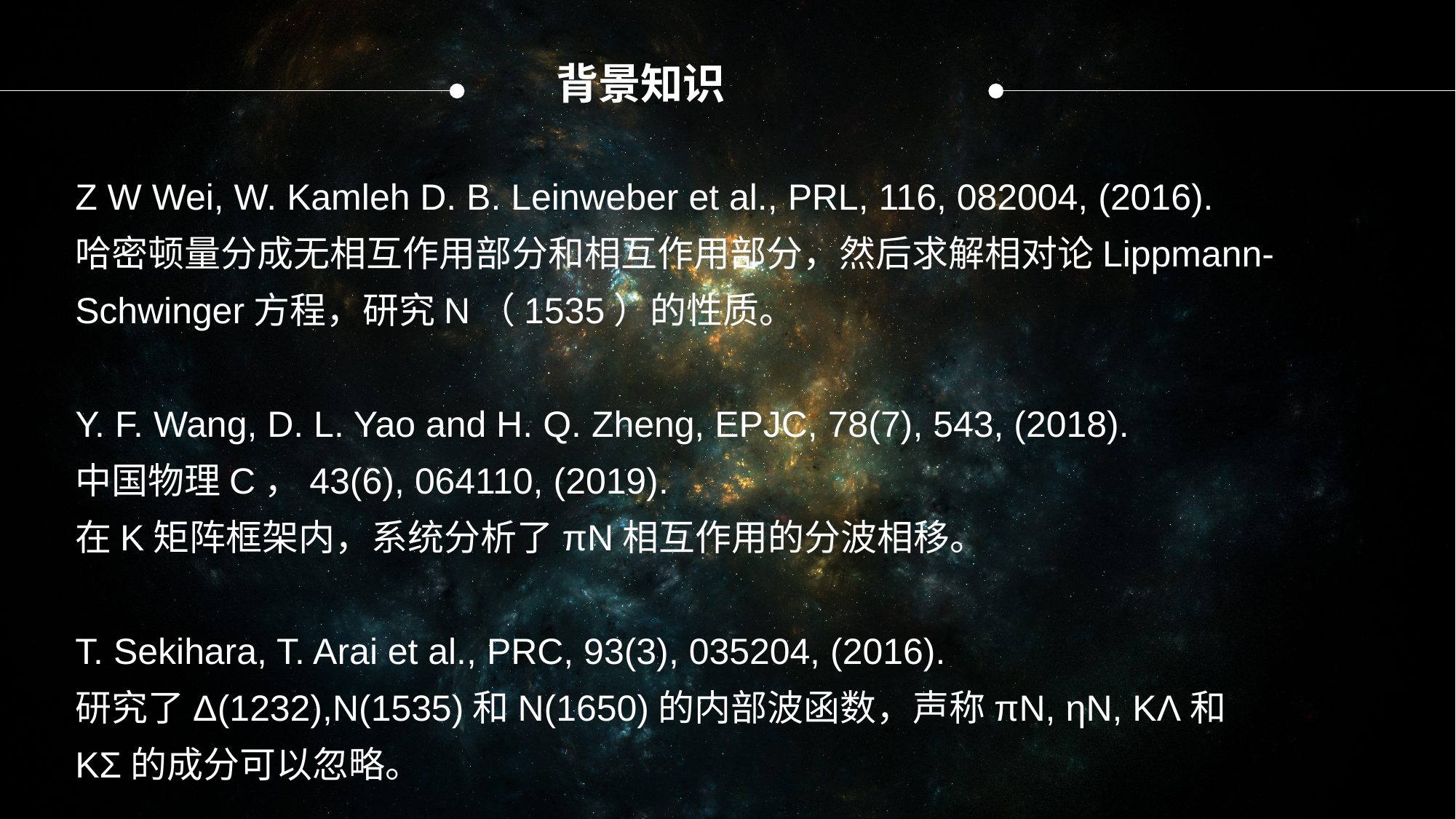

背景知识
Z W Wei, W. Kamleh D. B. Leinweber et al., PRL, 116, 082004, (2016).
哈密顿量分成无相互作用部分和相互作用部分，然后求解相对论Lippmann-Schwinger方程，研究N（1535）的性质。

Y. F. Wang, D. L. Yao and H. Q. Zheng, EPJC, 78(7), 543, (2018).
中国物理C，43(6), 064110, (2019).
在K矩阵框架内，系统分析了πN相互作用的分波相移。

T. Sekihara, T. Arai et al., PRC, 93(3), 035204, (2016).
研究了Δ(1232),N(1535)和N(1650)的内部波函数，声称πN, ηN, KΛ和KΣ的成分可以忽略。